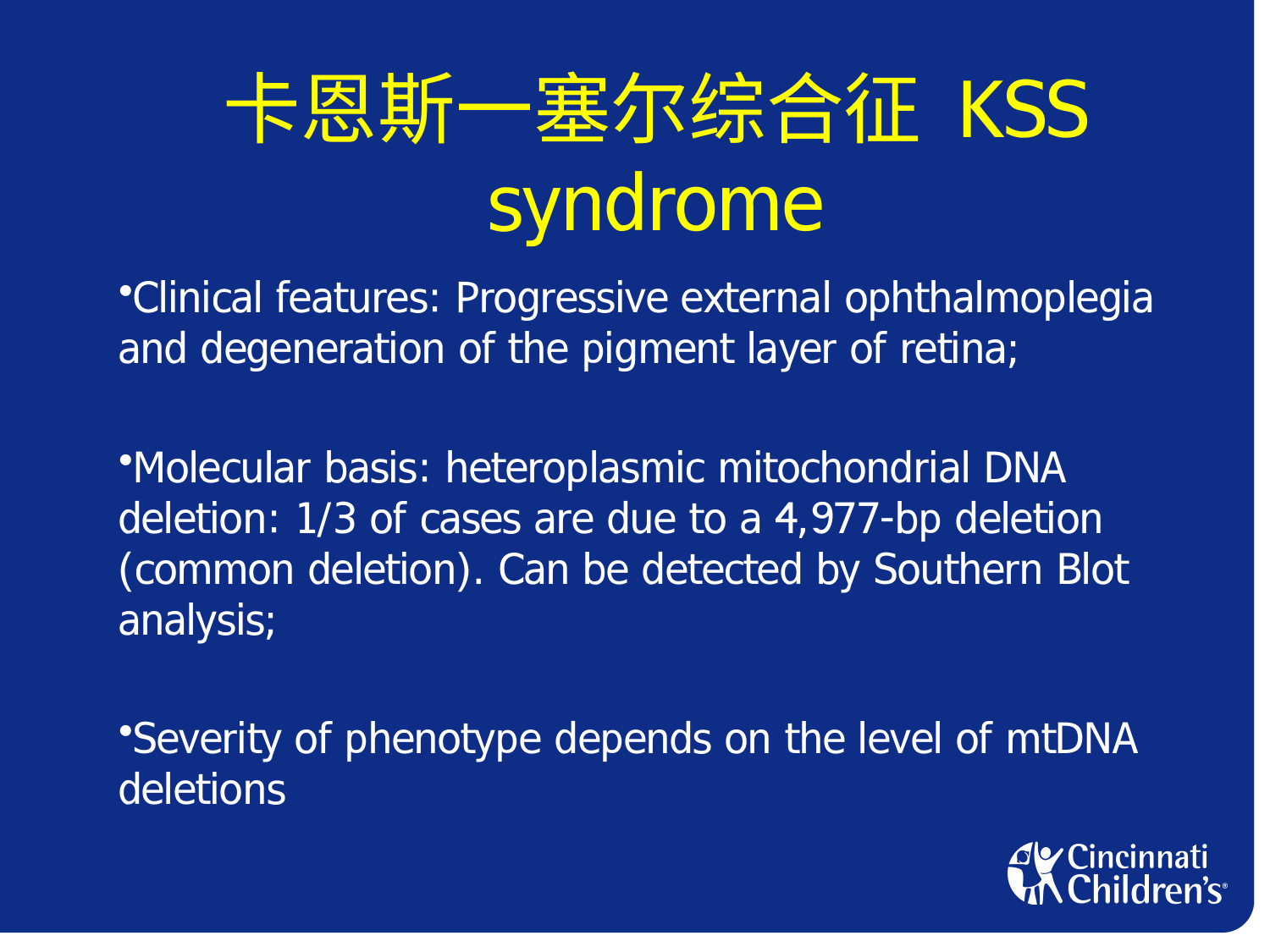

# 卡恩斯一塞尔综合征 KSS syndrome
Clinical features: Progressive external ophthalmoplegia and degeneration of the pigment layer of retina;

Molecular basis: heteroplasmic mitochondrial DNA deletion: 1/3 of cases are due to a 4,977-bp deletion (common deletion). Can be detected by Southern Blot analysis;

Severity of phenotype depends on the level of mtDNA deletions